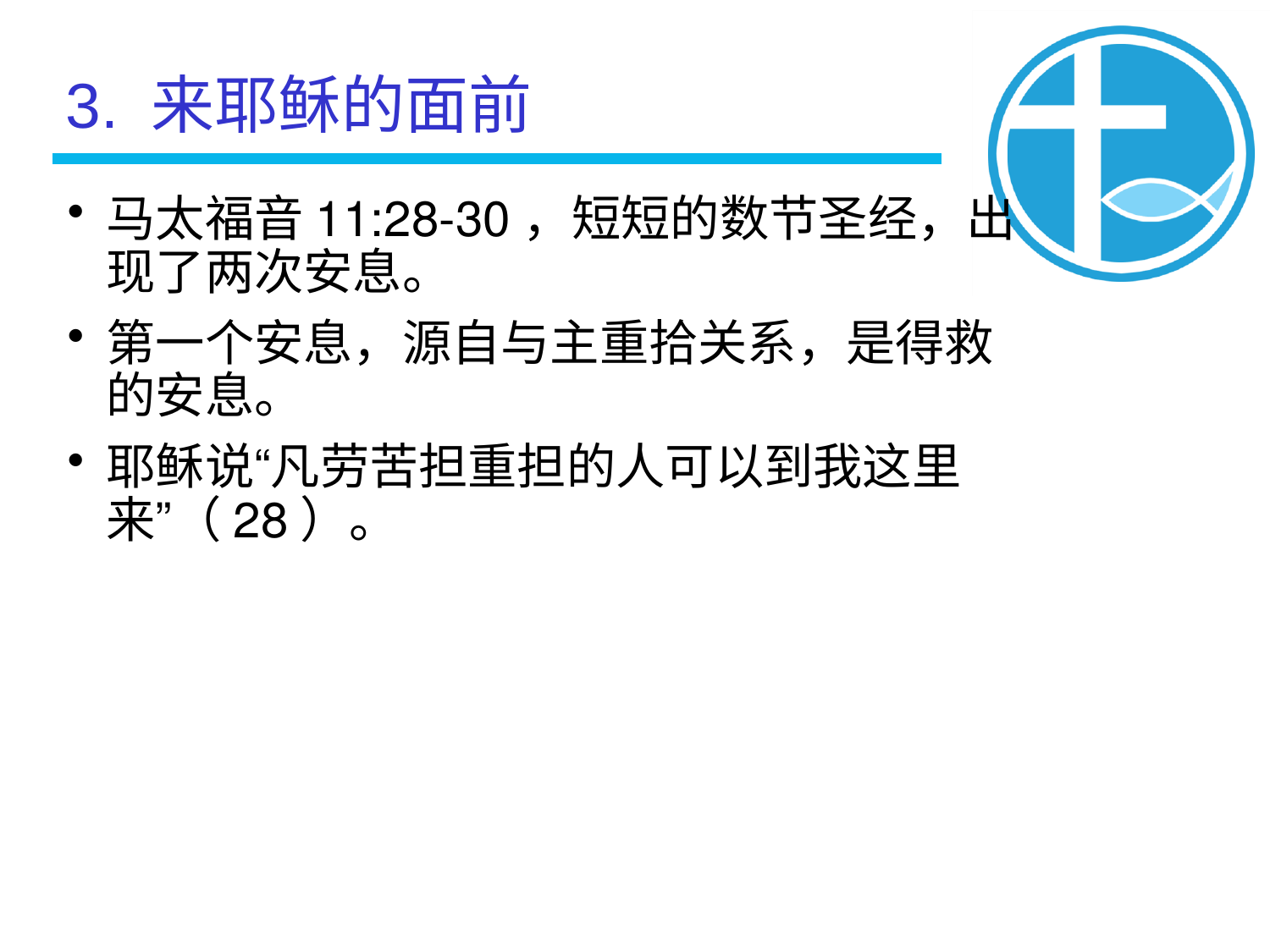

3. 来耶稣的面前
马太福音11:28-30，短短的数节圣经，出现了两次安息。
第一个安息，源自与主重拾关系，是得救的安息。
耶稣说“凡劳苦担重担的人可以到我这里来”（28）。